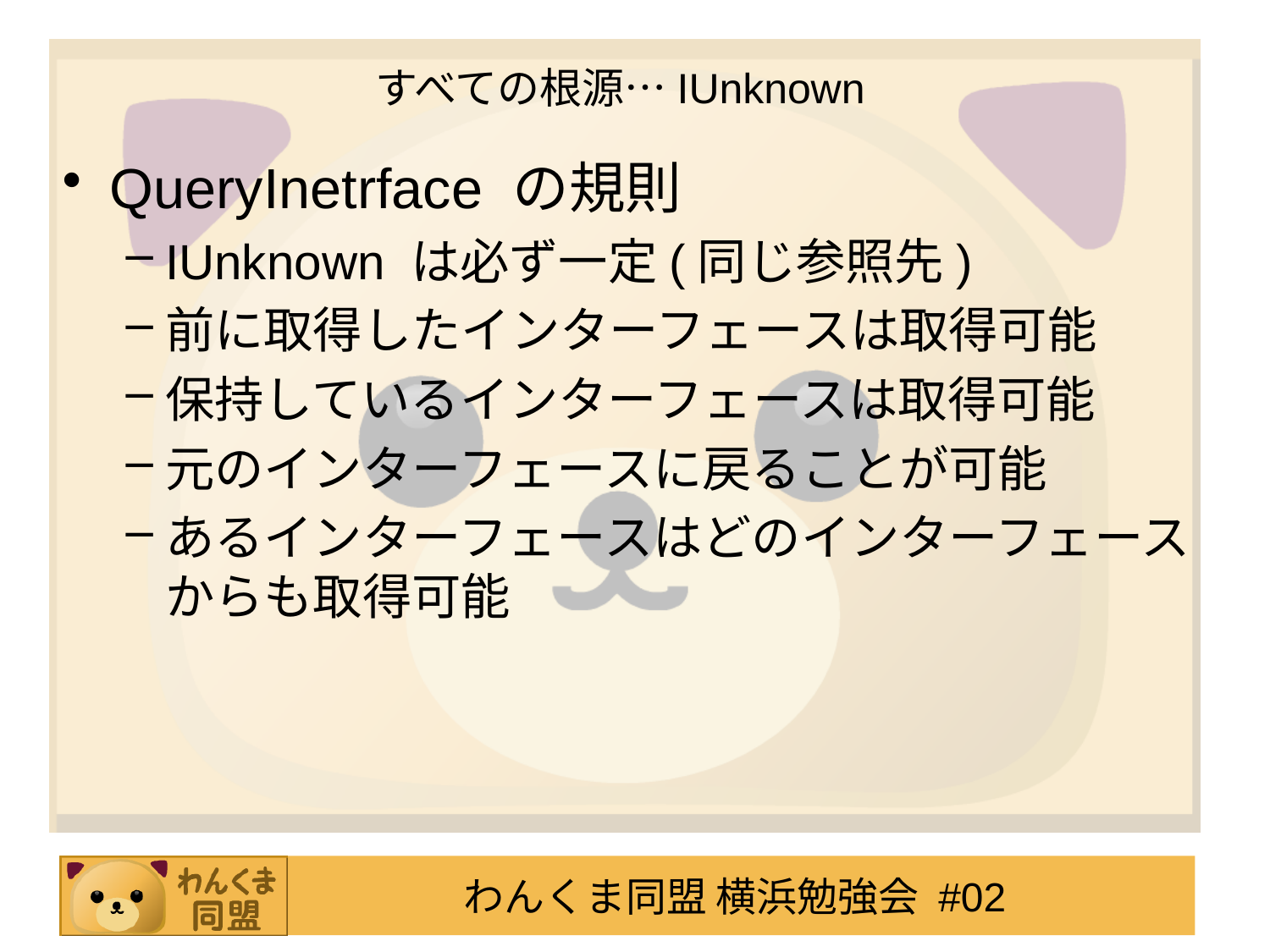

# すべての根源…IUnknown
QueryInetrface の規則
IUnknown は必ず一定(同じ参照先)
前に取得したインターフェースは取得可能
保持しているインターフェースは取得可能
元のインターフェースに戻ることが可能
あるインターフェースはどのインターフェースからも取得可能